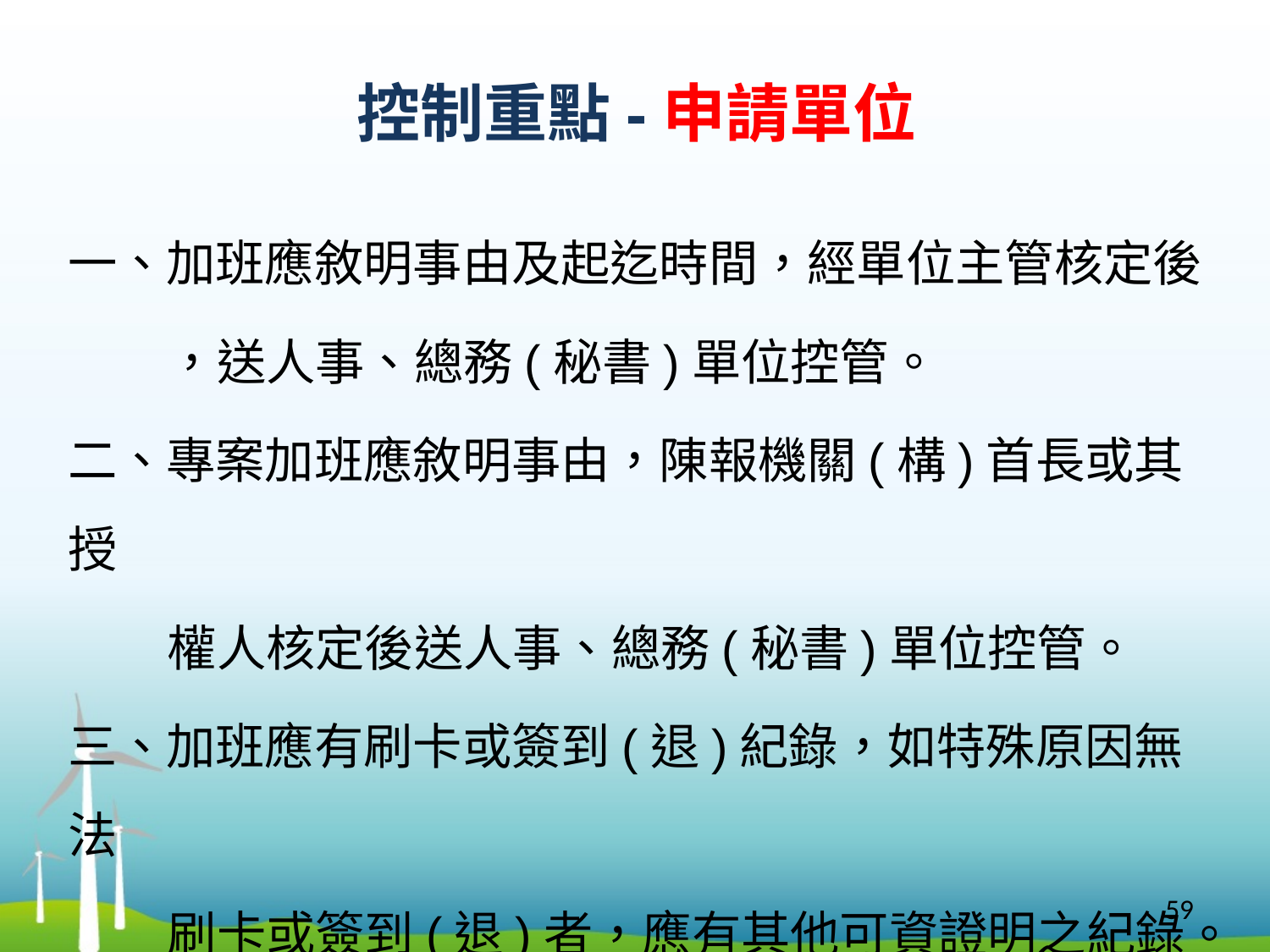

# 控制重點-申請單位
一、加班應敘明事由及起迄時間，經單位主管核定後
        ，送人事、總務(秘書)單位控管。
二、專案加班應敘明事由，陳報機關(構)首長或其授
        權人核定後送人事、總務(秘書)單位控管。
三、加班應有刷卡或簽到(退)紀錄，如特殊原因無法
        刷卡或簽到(退)者，應有其他可資證明之紀錄。

59